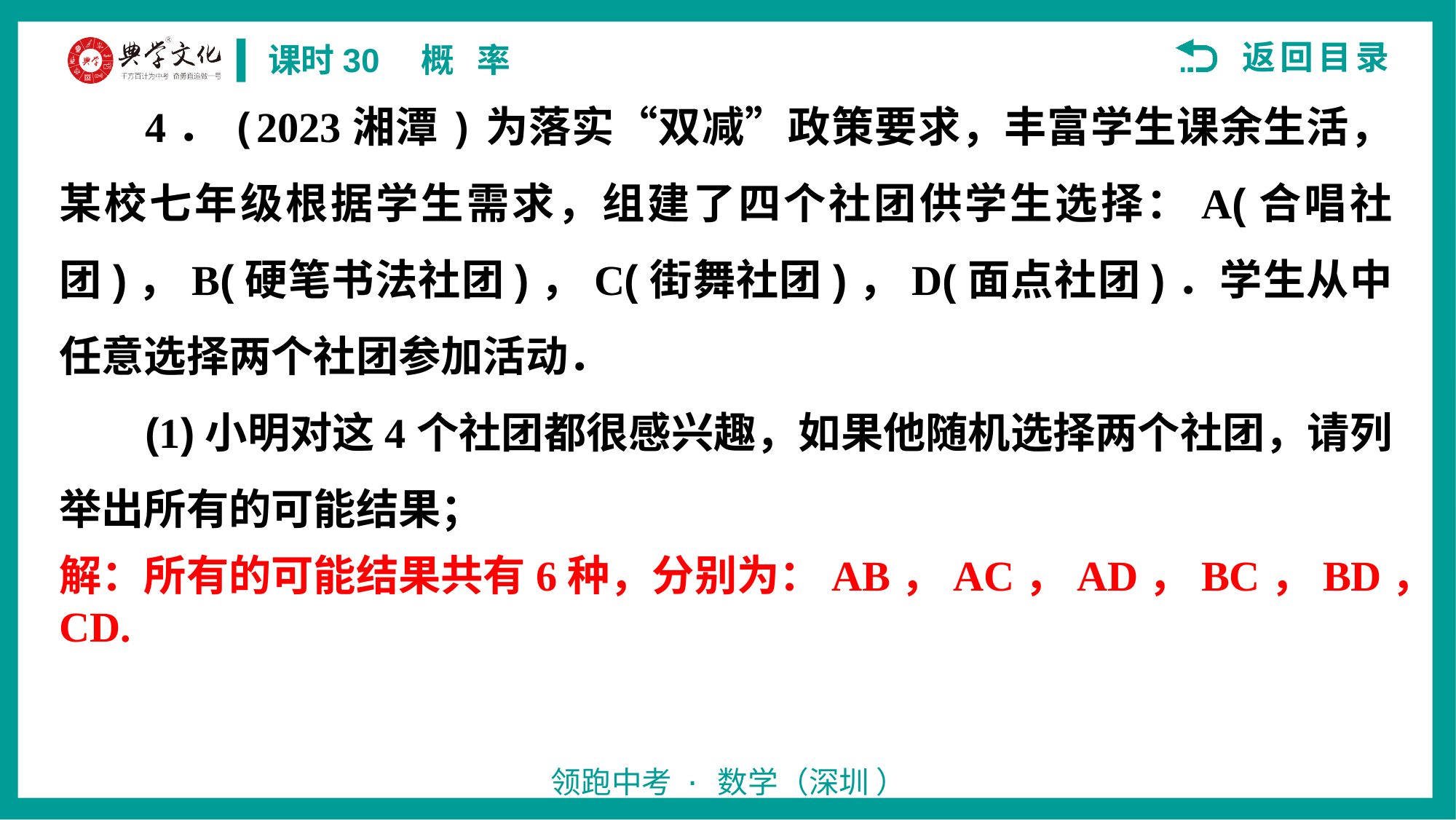

4．(2023湘潭)为落实“双减”政策要求，丰富学生课余生活，某校七年级根据学生需求，组建了四个社团供学生选择：A(合唱社团)，B(硬笔书法社团)，C(街舞社团)，D(面点社团)．学生从中任意选择两个社团参加活动．
(1)小明对这4个社团都很感兴趣，如果他随机选择两个社团，请列举出所有的可能结果；
解：所有的可能结果共有6种，分别为：AB，AC，AD，BC，BD，CD.